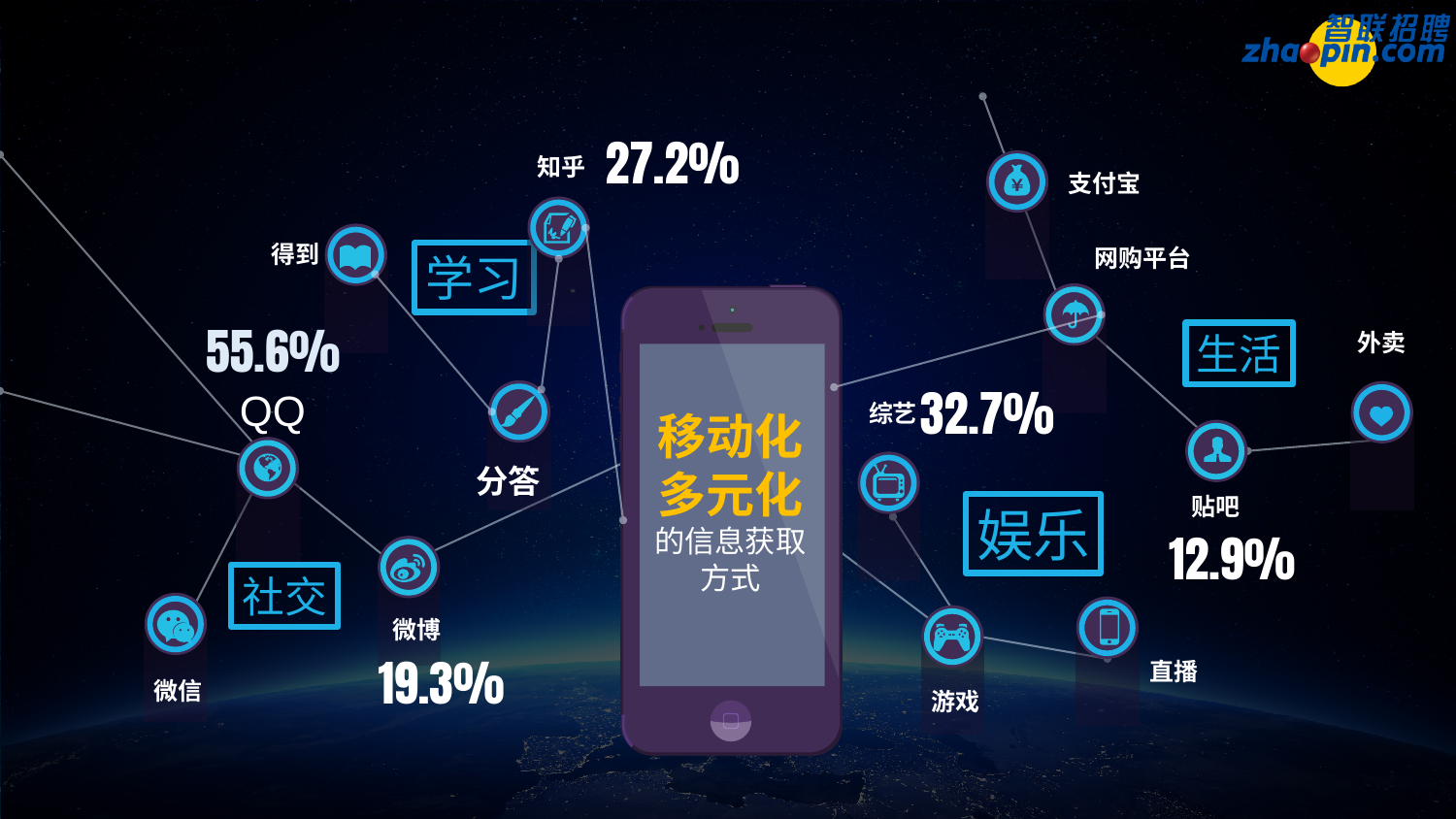

27.2%
知乎

支付宝

得到
网购平台
学习

55.6%
生活
外卖

QQ
32.7%

综艺

移动化
多元化
的信息获取方式

分答

贴吧
娱乐
12.9%

社交

微博

19.3%
直播
微信
游戏